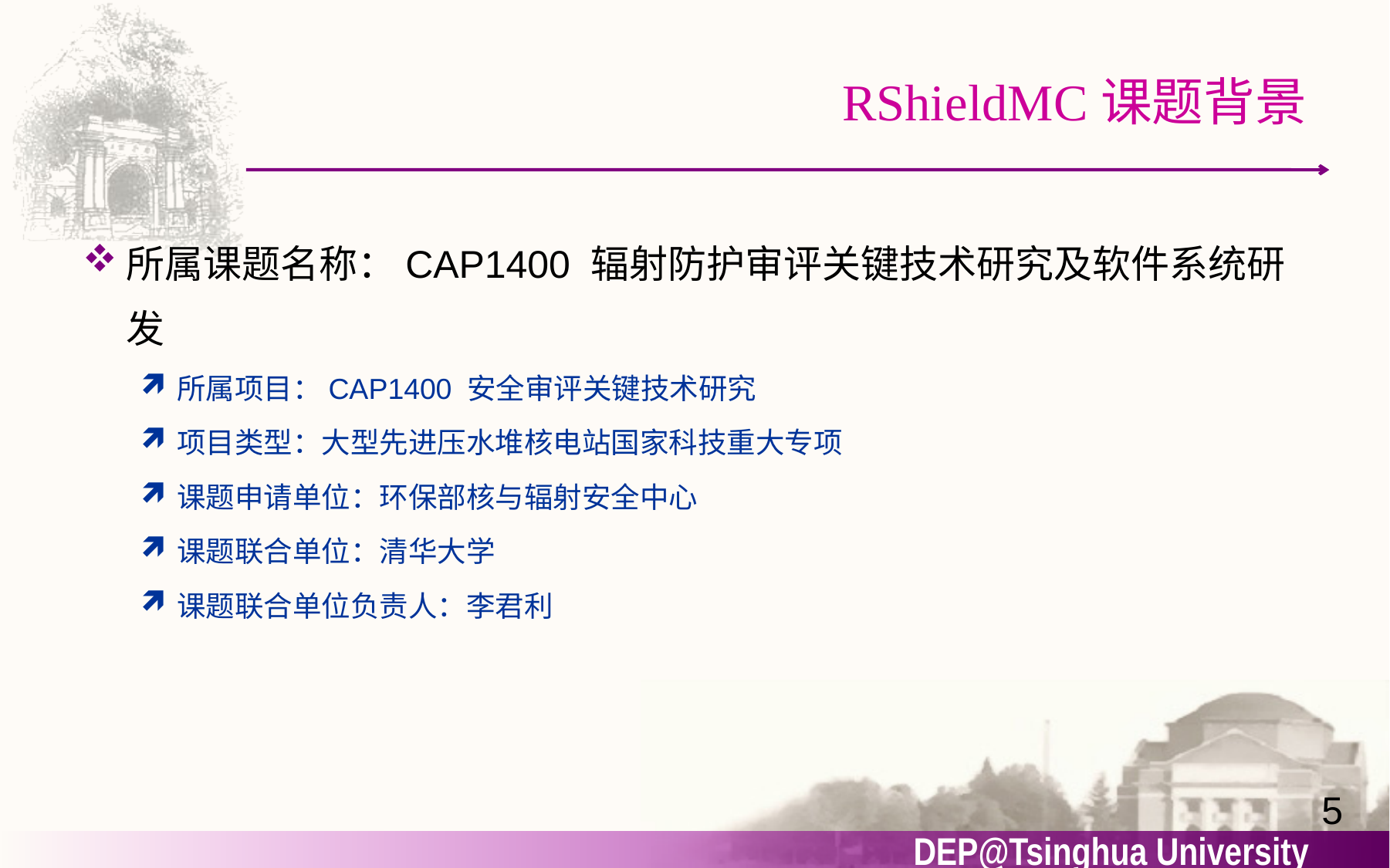

# RShieldMC课题背景
所属课题名称：CAP1400 辐射防护审评关键技术研究及软件系统研发
所属项目：CAP1400 安全审评关键技术研究
项目类型：大型先进压水堆核电站国家科技重大专项
课题申请单位：环保部核与辐射安全中心
课题联合单位：清华大学
课题联合单位负责人：李君利